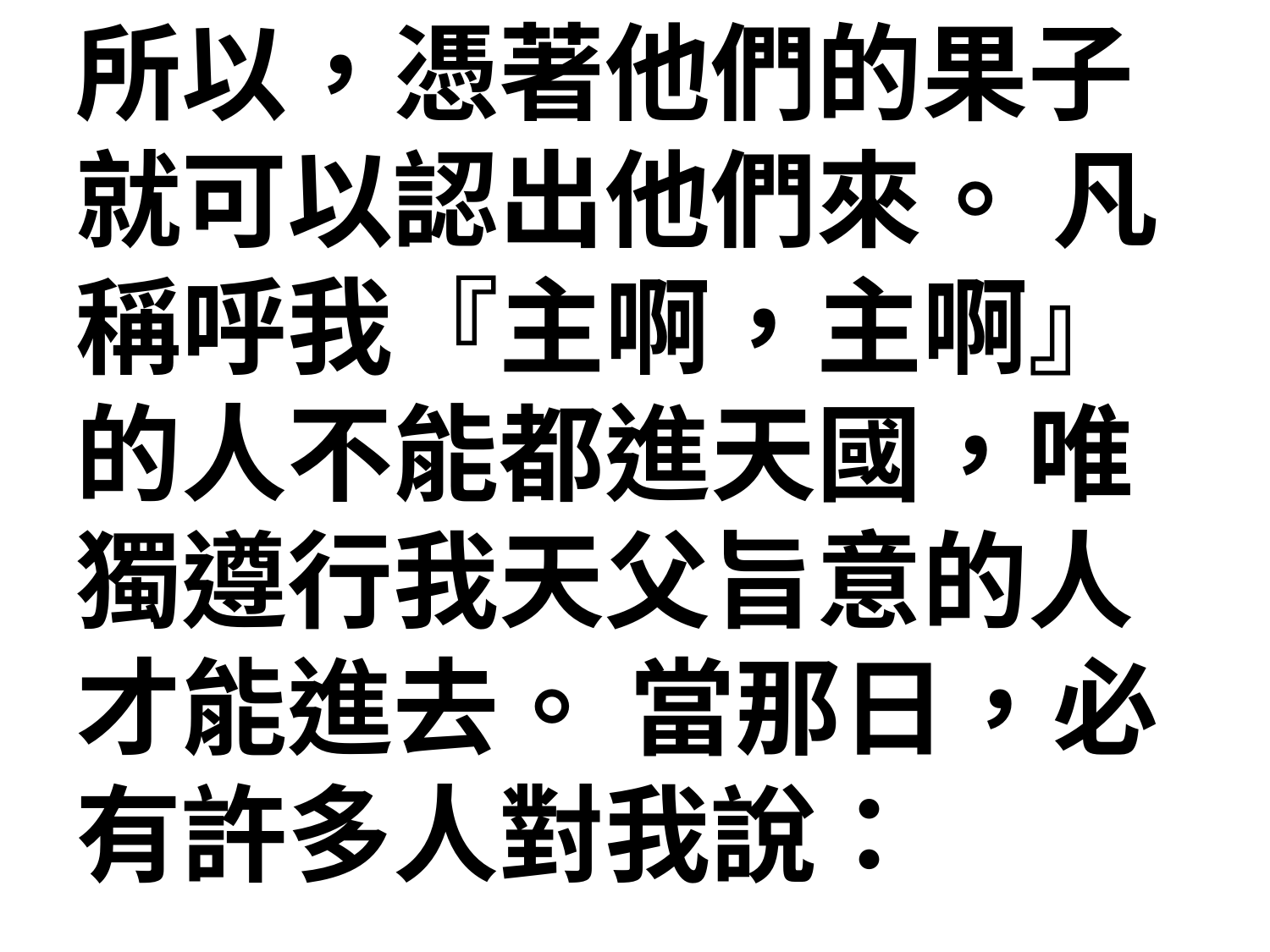

所以，憑著他們的果子就可以認出他們來。 凡稱呼我『主啊，主啊』的人不能都進天國，唯獨遵行我天父旨意的人才能進去。 當那日，必有許多人對我說：